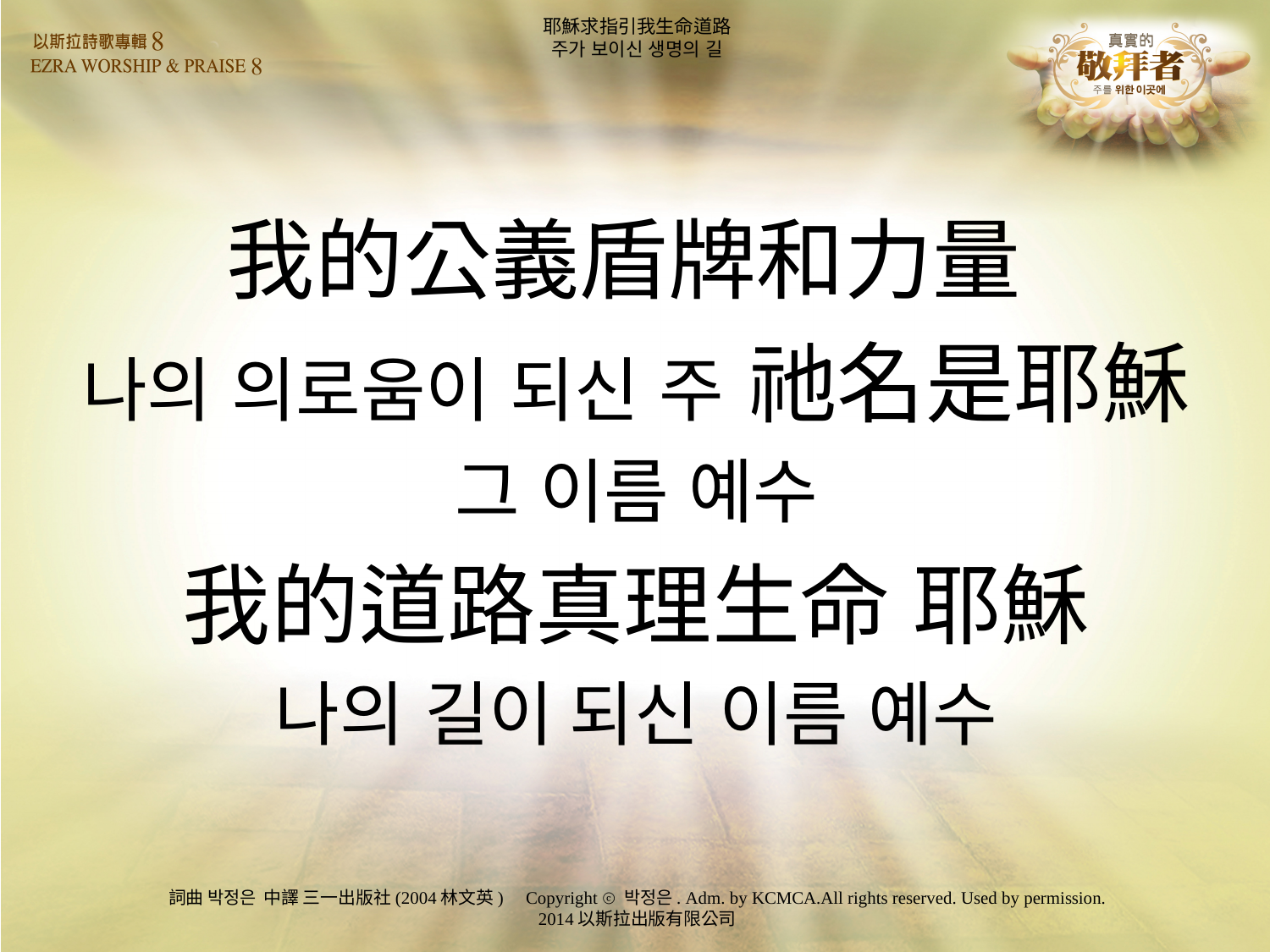

耶穌求指引我生命道路
주가 보이신 생명의 길
我的公義盾牌和力量
나의 의로움이 되신 주 祂名是耶穌
그 이름 예수
我的道路真理生命 耶穌
나의 길이 되신 이름 예수
詞曲 박정은  中譯 三一出版社(2004林文英)     Copyright ⓒ 박정은. Adm. by KCMCA.All rights reserved. Used by permission.
2014以斯拉出版有限公司